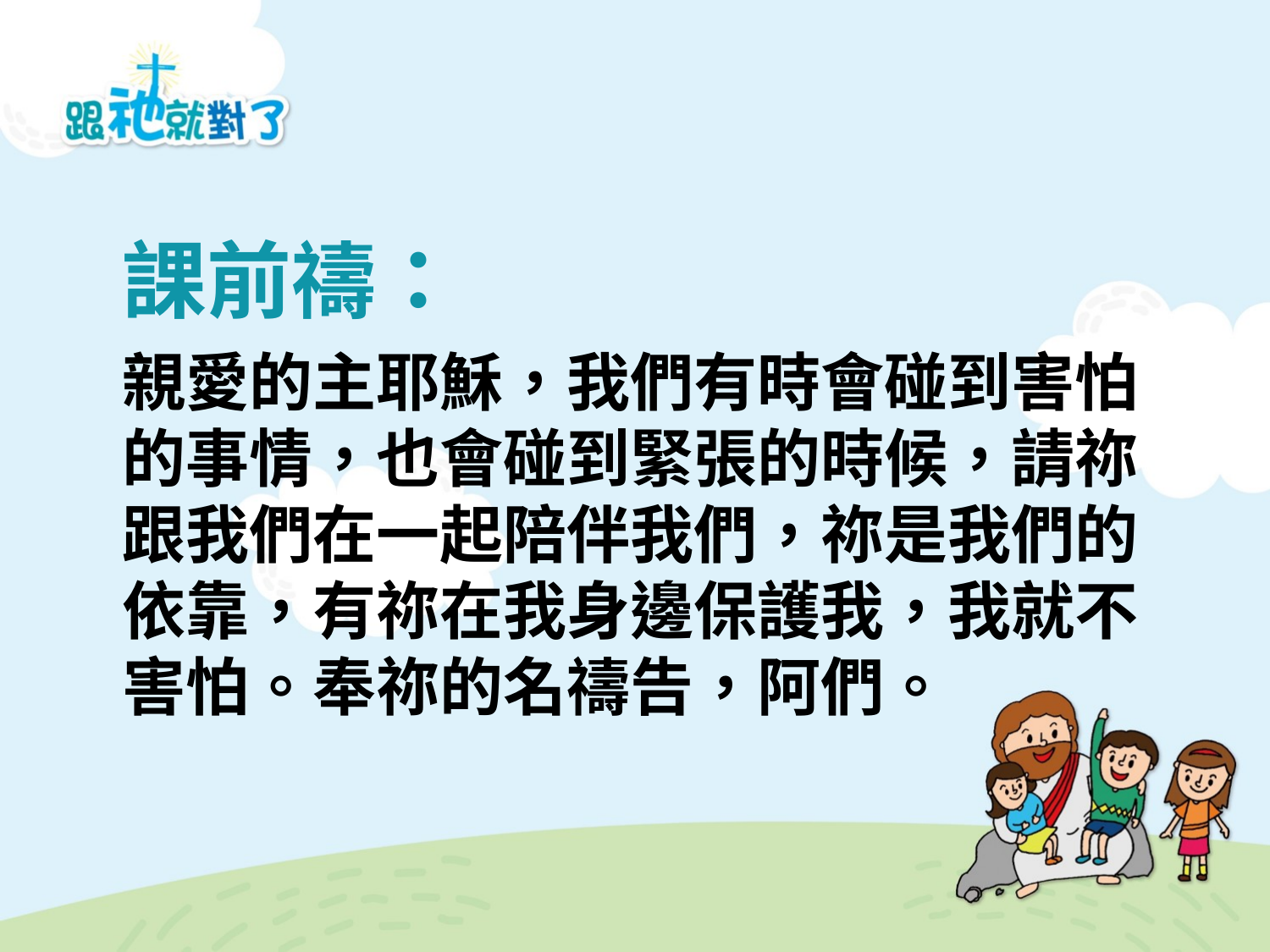

課前禱：
親愛的主耶穌，我們有時會碰到害怕的事情，也會碰到緊張的時候，請祢跟我們在一起陪伴我們，祢是我們的依靠，有祢在我身邊保護我，我就不害怕。奉祢的名禱告，阿們。